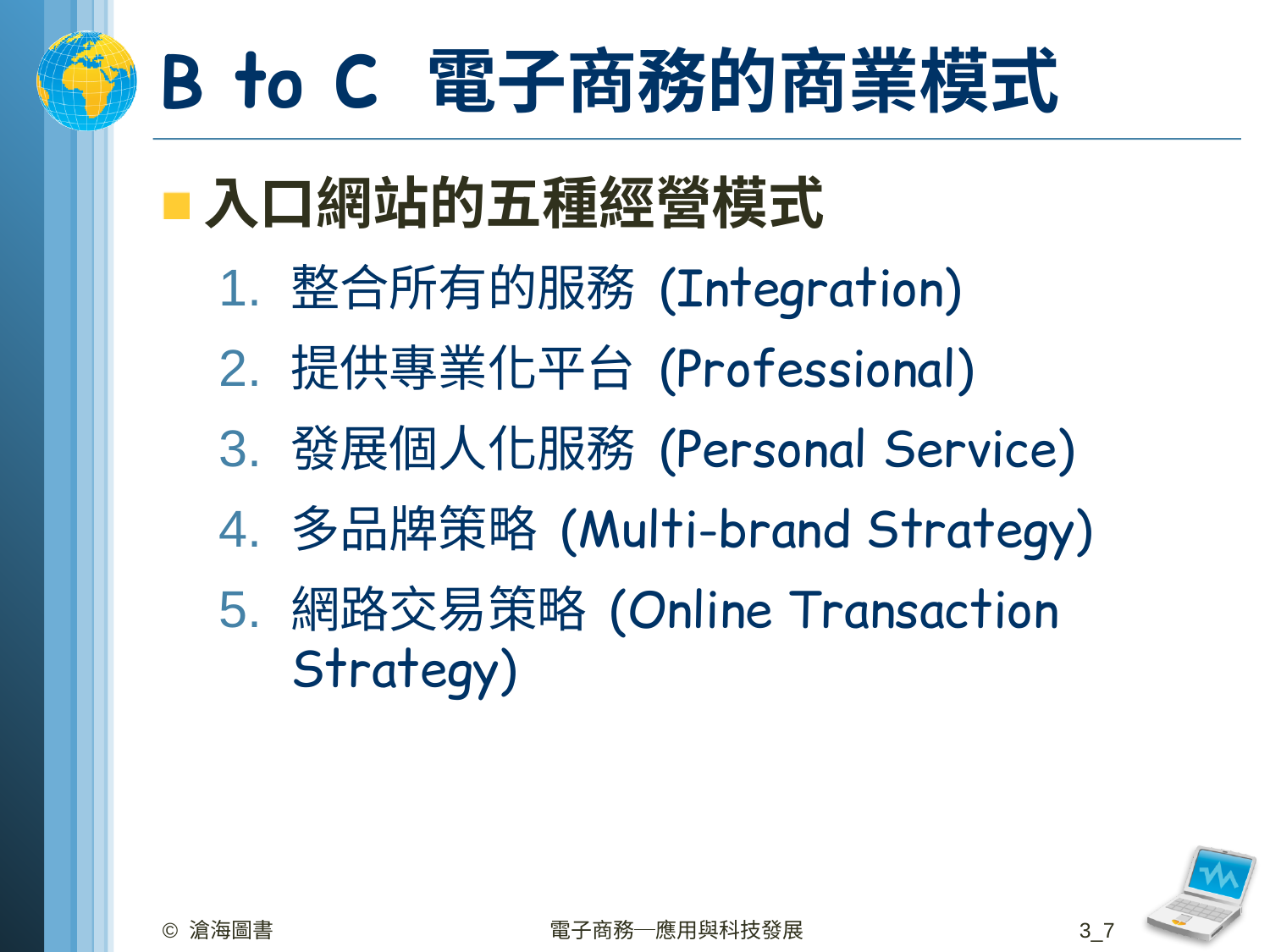

# B to C 電子商務的商業模式
入口網站的五種經營模式
整合所有的服務 (Integration)
提供專業化平台 (Professional)
發展個人化服務 (Personal Service)
多品牌策略 (Multi-brand Strategy)
網路交易策略 (Online Transaction Strategy)
© 滄海圖書
電子商務─應用與科技發展
3_7